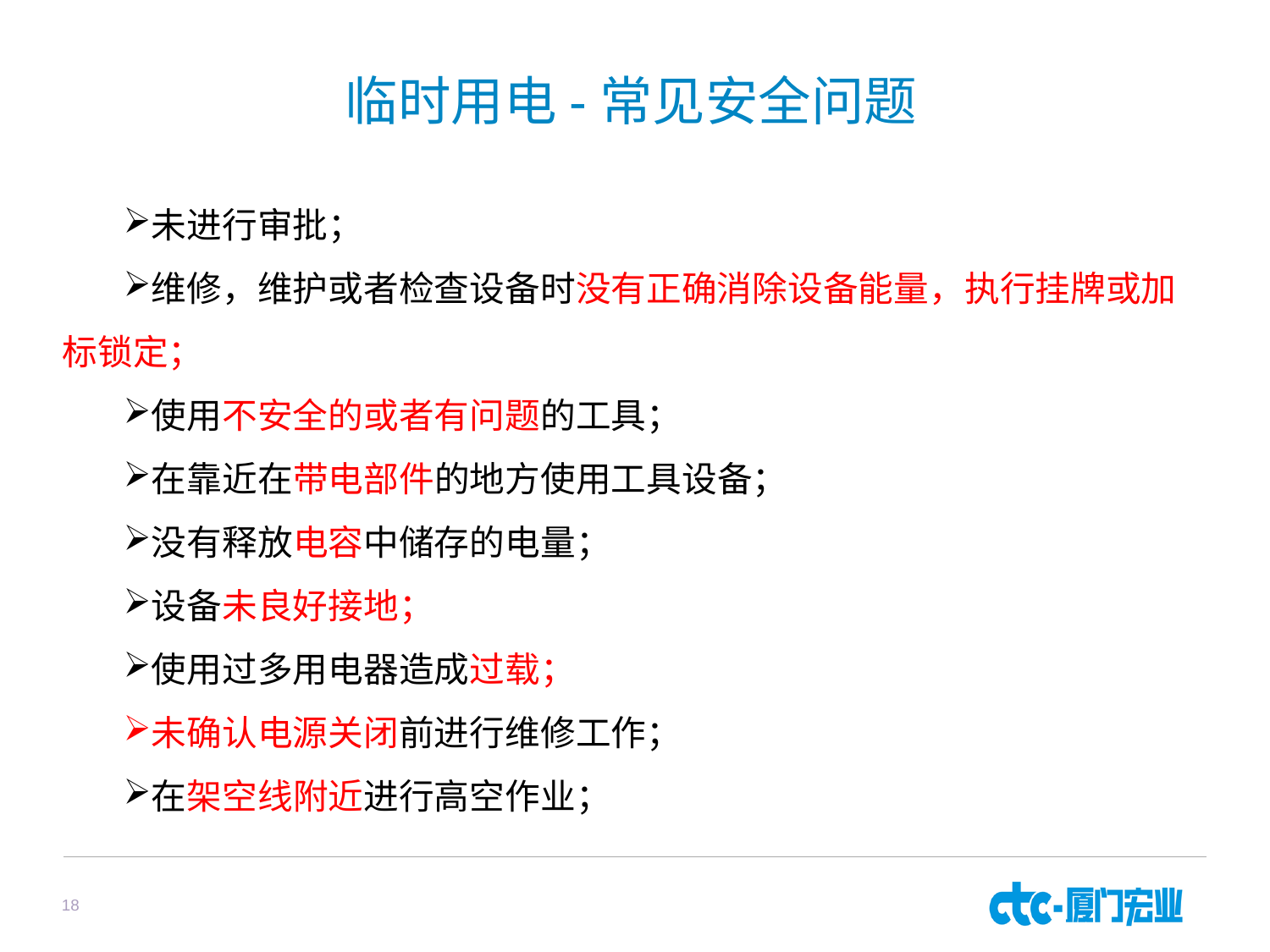

# 临时用电-常见安全问题
未进行审批；
维修，维护或者检查设备时没有正确消除设备能量，执行挂牌或加标锁定；
使用不安全的或者有问题的工具；
在靠近在带电部件的地方使用工具设备；
没有释放电容中储存的电量；
设备未良好接地；
使用过多用电器造成过载；
未确认电源关闭前进行维修工作；
在架空线附近进行高空作业；

18